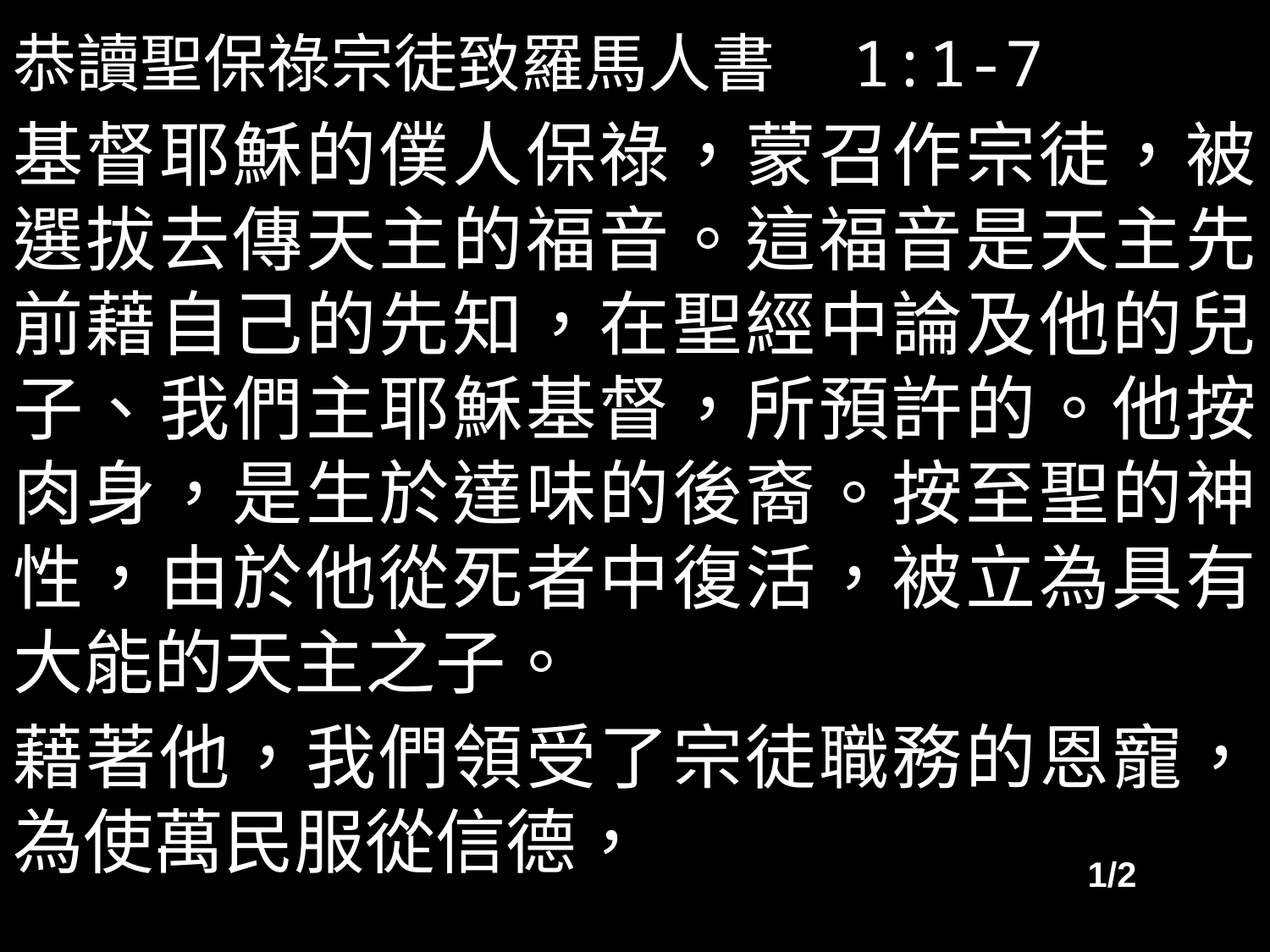

恭讀聖保祿宗徒致羅馬人書　1:1-7
基督耶穌的僕人保祿，蒙召作宗徒，被選拔去傳天主的福音。這福音是天主先前藉自己的先知，在聖經中論及他的兒子、我們主耶穌基督，所預許的。他按肉身，是生於達味的後裔。按至聖的神性，由於他從死者中復活，被立為具有大能的天主之子。
藉著他，我們領受了宗徒職務的恩寵，為使萬民服從信德，
1/2